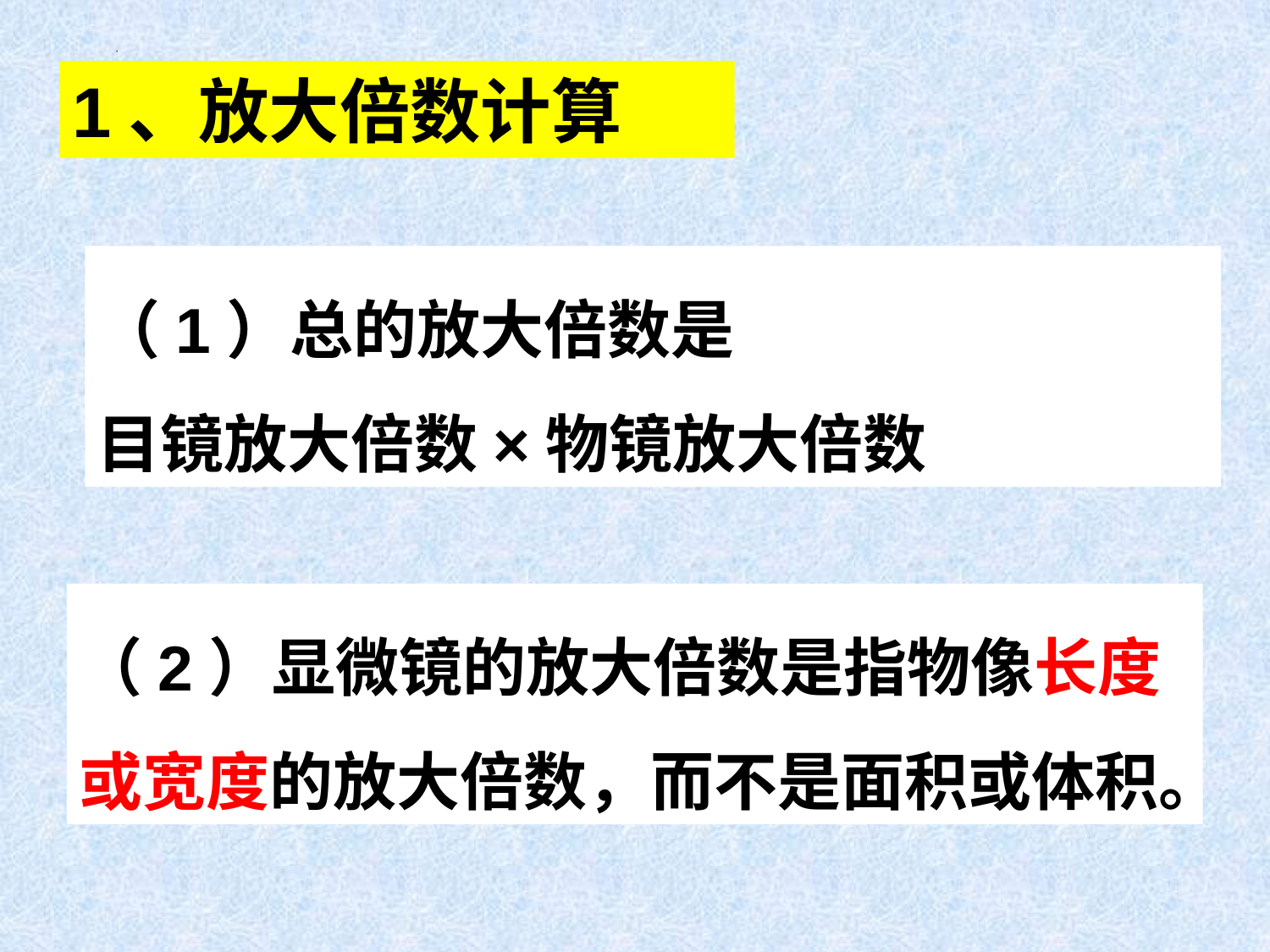

1、放大倍数计算
（1）总的放大倍数是
目镜放大倍数×物镜放大倍数
（2）显微镜的放大倍数是指物像长度或宽度的放大倍数，而不是面积或体积。